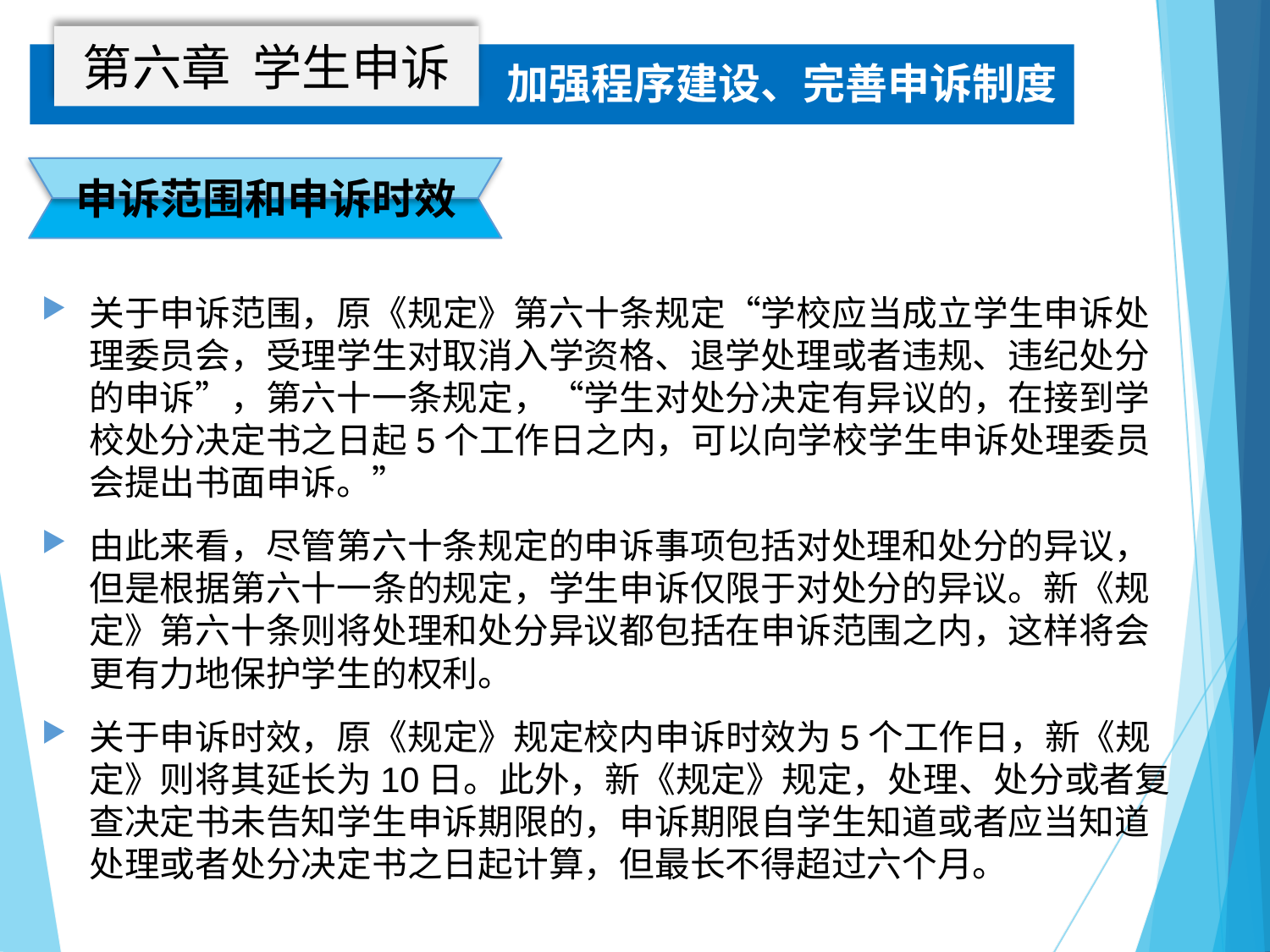

第六章  学生申诉
加强程序建设、完善申诉制度

申诉范围和申诉时效

关于申诉范围，原《规定》第六十条规定“学校应当成立学生申诉处理委员会，受理学生对取消入学资格、退学处理或者违规、违纪处分的申诉”，第六十一条规定，“学生对处分决定有异议的，在接到学校处分决定书之日起5个工作日之内，可以向学校学生申诉处理委员会提出书面申诉。”
由此来看，尽管第六十条规定的申诉事项包括对处理和处分的异议，但是根据第六十一条的规定，学生申诉仅限于对处分的异议。新《规定》第六十条则将处理和处分异议都包括在申诉范围之内，这样将会更有力地保护学生的权利。
关于申诉时效，原《规定》规定校内申诉时效为5个工作日，新《规定》则将其延长为10日。此外，新《规定》规定，处理、处分或者复查决定书未告知学生申诉期限的，申诉期限自学生知道或者应当知道处理或者处分决定书之日起计算，但最长不得超过六个月。